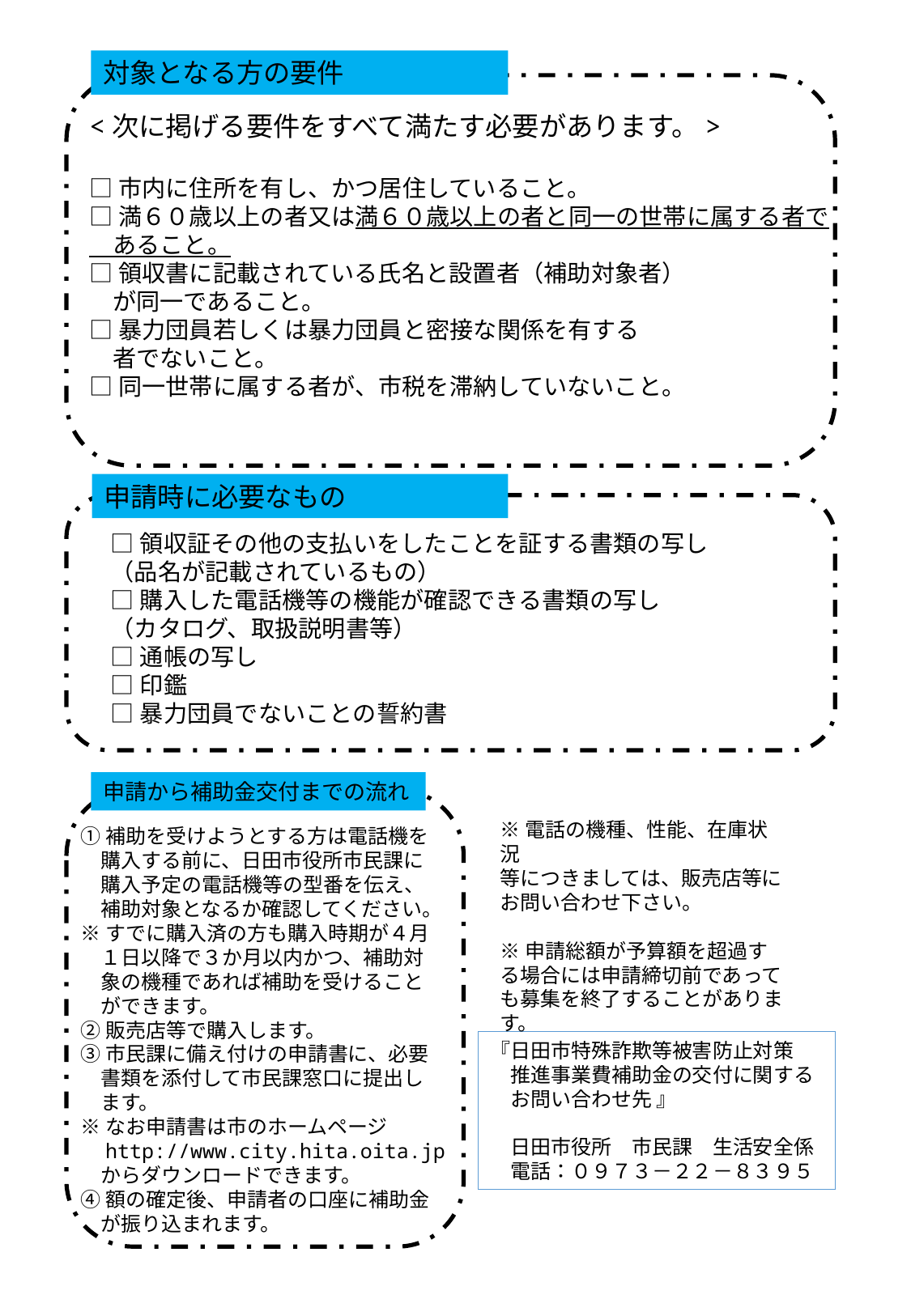

対象となる方の要件

<次に掲げる要件をすべて満たす必要があります。>

□市内に住所を有し、かつ居住していること。
□満６０歳以上の者又は満６０歳以上の者と同一の世帯に属する者で
　あること。
□領収書に記載されている氏名と設置者（補助対象者）
　が同一であること。
□暴力団員若しくは暴力団員と密接な関係を有する
　者でないこと。
□同一世帯に属する者が、市税を滞納していないこと。
申請時に必要なもの

□領収証その他の支払いをしたことを証する書類の写し
（品名が記載されているもの）
□購入した電話機等の機能が確認できる書類の写し
（カタログ、取扱説明書等）
□通帳の写し
□印鑑
□暴力団員でないことの誓約書
申請から補助金交付までの流れ

※電話の機種、性能、在庫状況
等につきましては、販売店等に
お問い合わせ下さい。

※申請総額が予算額を超過する場合には申請締切前であっても募集を終了することがあります。

①補助を受けようとする方は電話機を
　購入する前に、日田市役所市民課に
　購入予定の電話機等の型番を伝え、
　補助対象となるか確認してください。
※すでに購入済の方も購入時期が４月
　１日以降で３か月以内かつ、補助対
　象の機種であれば補助を受けること
　ができます。
②販売店等で購入します。
③市民課に備え付けの申請書に、必要
　書類を添付して市民課窓口に提出し
　ます。
※なお申請書は市のホームページ
　http://www.city.hita.oita.jp
　からダウンロードできます。
④額の確定後、申請者の口座に補助金
　が振り込まれます。
『日田市特殊詐欺等被害防止対策
　推進事業費補助金の交付に関する
　お問い合わせ先 』

　日田市役所　市民課　生活安全係
　電話：０９７３－２２－８３９５